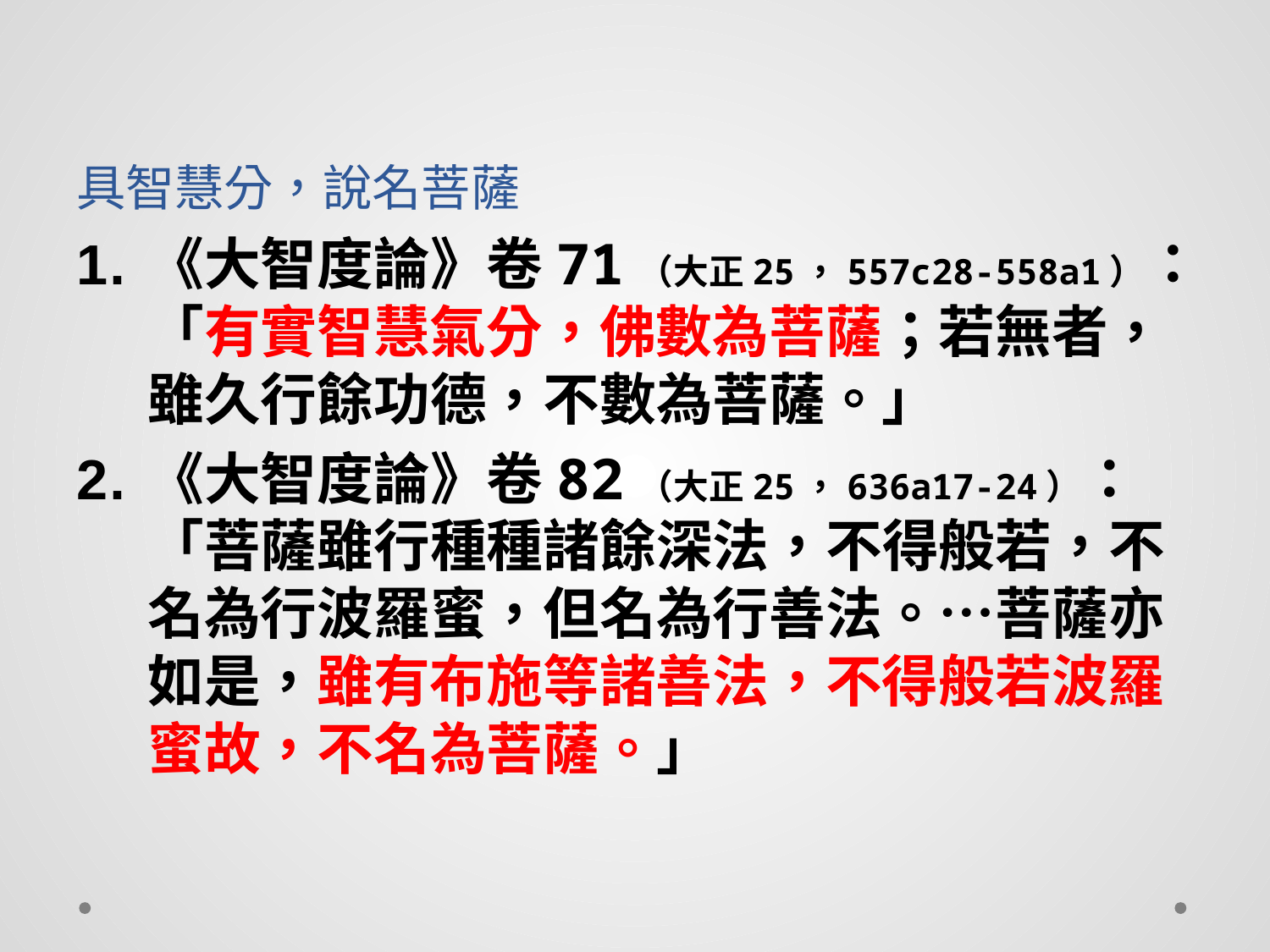

# 具智慧分，說名菩薩
《大智度論》卷71（大正25，557c28-558a1）：「有實智慧氣分，佛數為菩薩；若無者，雖久行餘功德，不數為菩薩。」
《大智度論》卷82（大正25，636a17-24）：「菩薩雖行種種諸餘深法，不得般若，不名為行波羅蜜，但名為行善法。…菩薩亦如是，雖有布施等諸善法，不得般若波羅蜜故，不名為菩薩。」